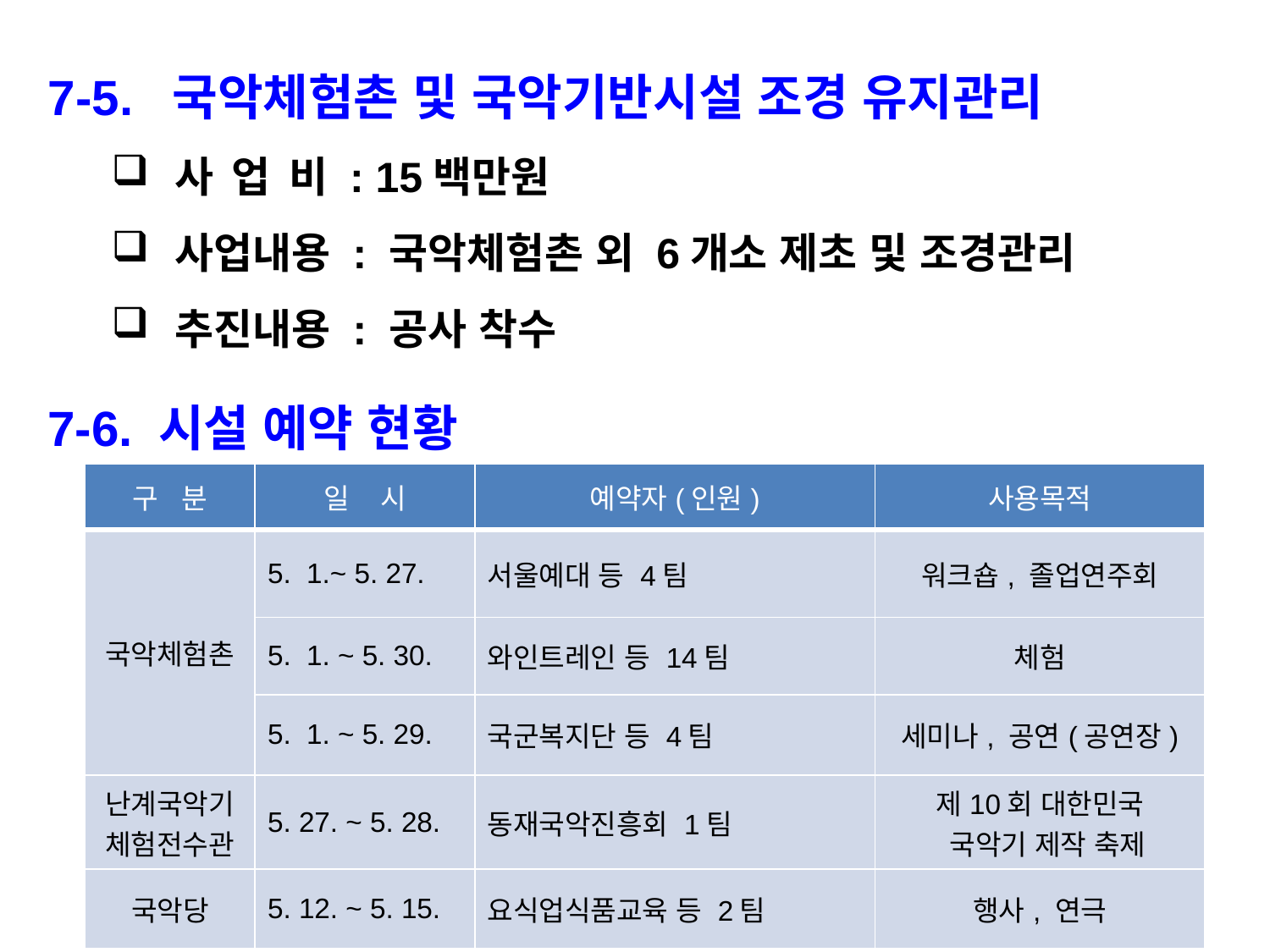

7-5.  국악체험촌 및 국악기반시설 조경 유지관리
사 업 비 : 15백만원
사업내용 : 국악체험촌 외 6개소 제초 및 조경관리
추진내용 : 공사 착수
7-6. 시설 예약 현황
| 구 분 | 일 시 | 예약자(인원) | 사용목적 |
| --- | --- | --- | --- |
| 국악체험촌 | 5. 1.~ 5. 27. | 서울예대 등 4팀 | 워크숍, 졸업연주회 |
|  | 5. 1. ~ 5. 30. | 와인트레인 등 14팀 | 체험 |
|  | 5. 1. ~ 5. 29. | 국군복지단 등 4팀 | 세미나, 공연(공연장) |
| 난계국악기체험전수관 | 5. 27. ~ 5. 28. | 동재국악진흥회 1팀 | 제10회 대한민국 국악기 제작 축제 |
| 국악당 | 5. 12. ~ 5. 15. | 요식업식품교육 등 2팀 | 행사, 연극 |